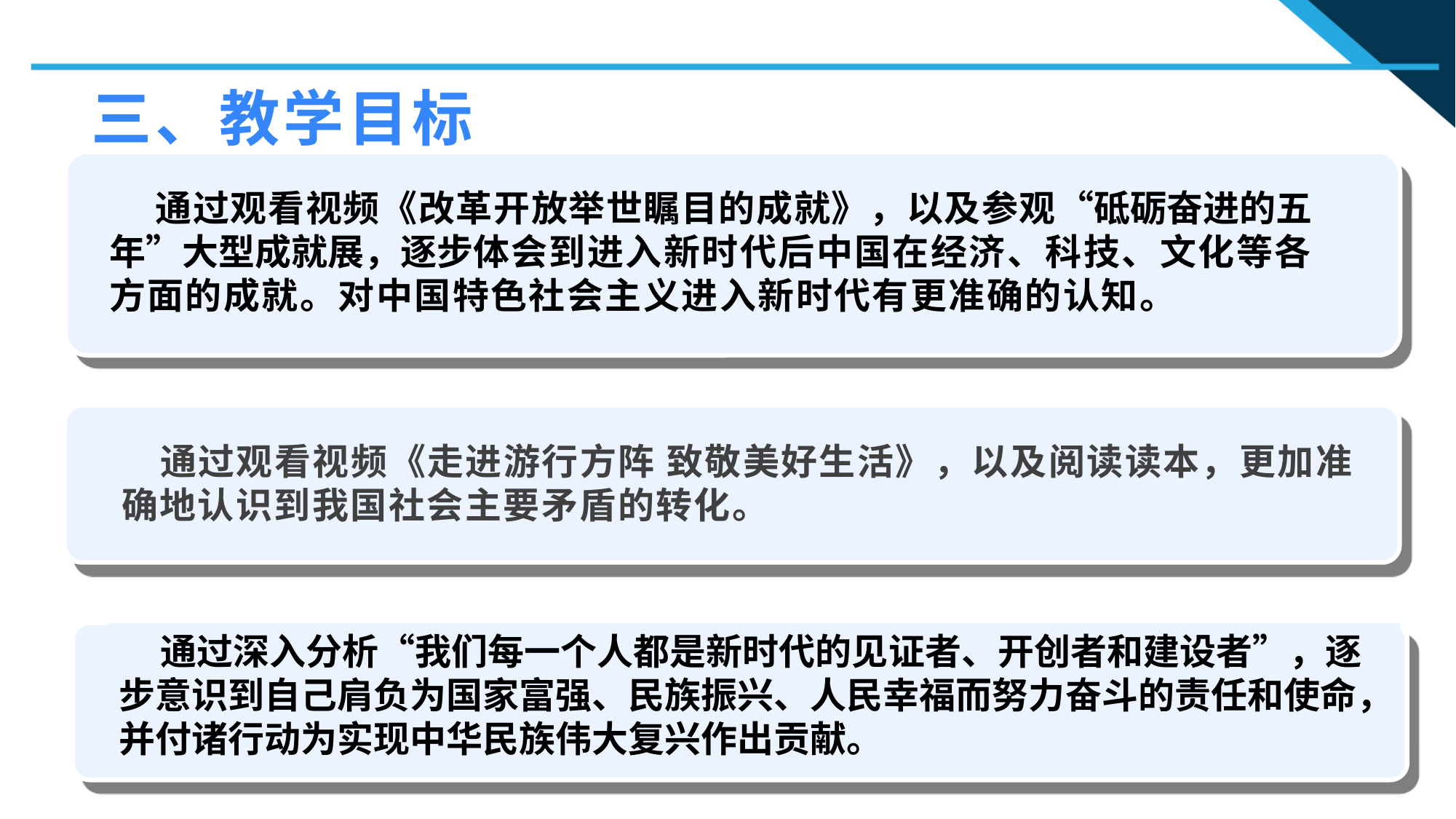

三、教学目标

    通过观看视频《改革开放举世瞩目的成就》，以及参观“砥砺奋进的五年”大型成就展，逐步体会到进入新时代后中国在经济、科技、文化等各方面的成就。对中国特色社会主义进入新时代有更准确的认知。
1

2

   通过观看视频《走进游行方阵 致敬美好生活》，以及阅读读本，更加准确地认识到我国社会主要矛盾的转化。
2

    通过深入分析“我们每一个人都是新时代的见证者、开创者和建设者”，逐步意识到自己肩负为国家富强、民族振兴、人民幸福而努力奋斗的责任和使命，并付诸行动为实现中华民族伟大复兴作出贡献。
n